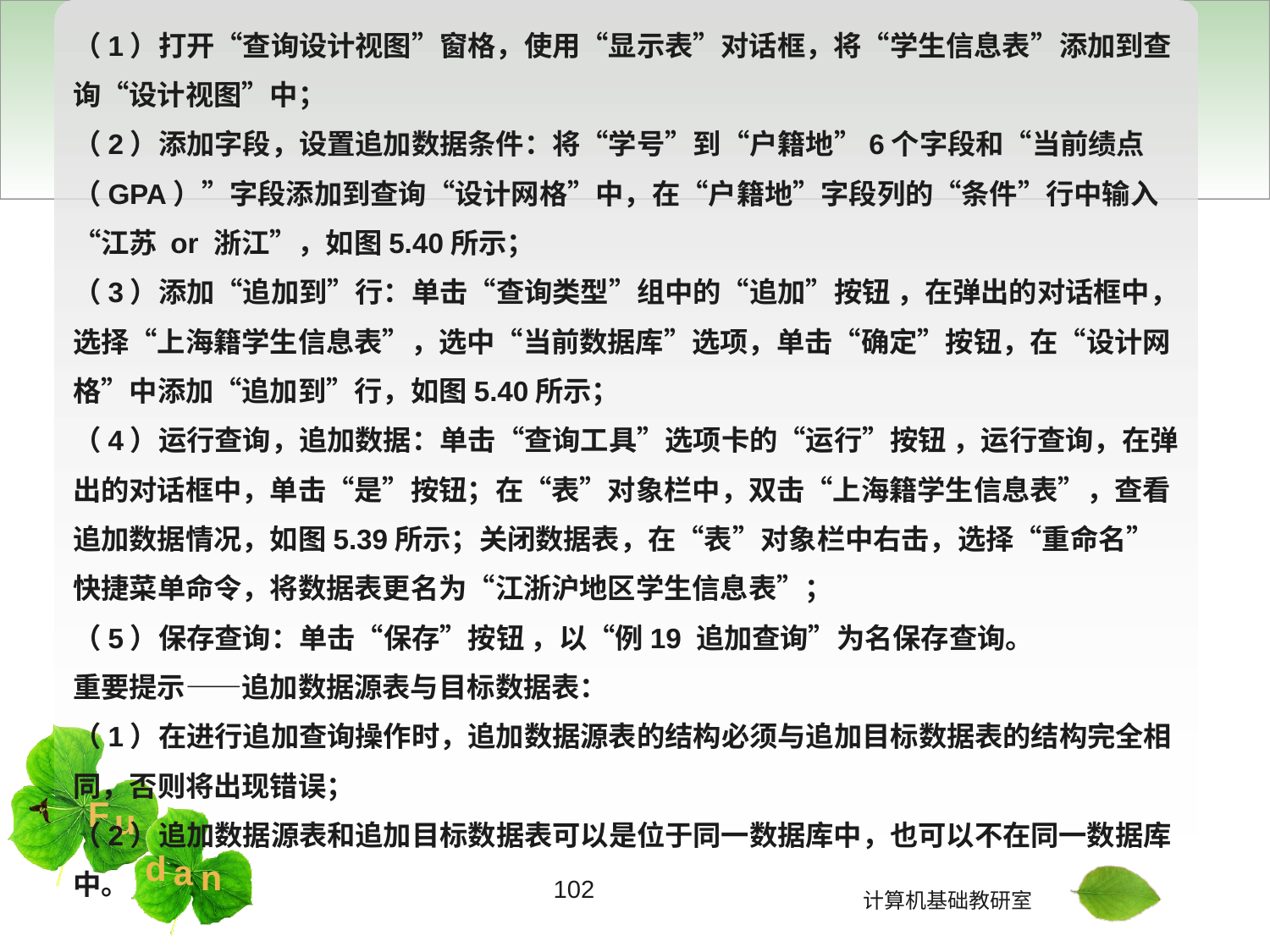

（1）打开“查询设计视图”窗格，使用“显示表”对话框，将“学生信息表”添加到查询“设计视图”中；
（2）添加字段，设置追加数据条件：将“学号”到“户籍地”6个字段和“当前绩点（GPA）”字段添加到查询“设计网格”中，在“户籍地”字段列的“条件”行中输入“江苏 or 浙江”，如图5.40所示；
（3）添加“追加到”行：单击“查询类型”组中的“追加”按钮 ，在弹出的对话框中，选择“上海籍学生信息表”，选中“当前数据库”选项，单击“确定”按钮，在“设计网格”中添加“追加到”行，如图5.40所示；
（4）运行查询，追加数据：单击“查询工具”选项卡的“运行”按钮 ，运行查询，在弹出的对话框中，单击“是”按钮；在“表”对象栏中，双击“上海籍学生信息表”，查看追加数据情况，如图5.39所示；关闭数据表，在“表”对象栏中右击，选择“重命名”快捷菜单命令，将数据表更名为“江浙沪地区学生信息表”；
（5）保存查询：单击“保存”按钮 ，以“例19 追加查询”为名保存查询。
重要提示——追加数据源表与目标数据表：
（1）在进行追加查询操作时，追加数据源表的结构必须与追加目标数据表的结构完全相同，否则将出现错误；
（2）追加数据源表和追加目标数据表可以是位于同一数据库中，也可以不在同一数据库中。
102